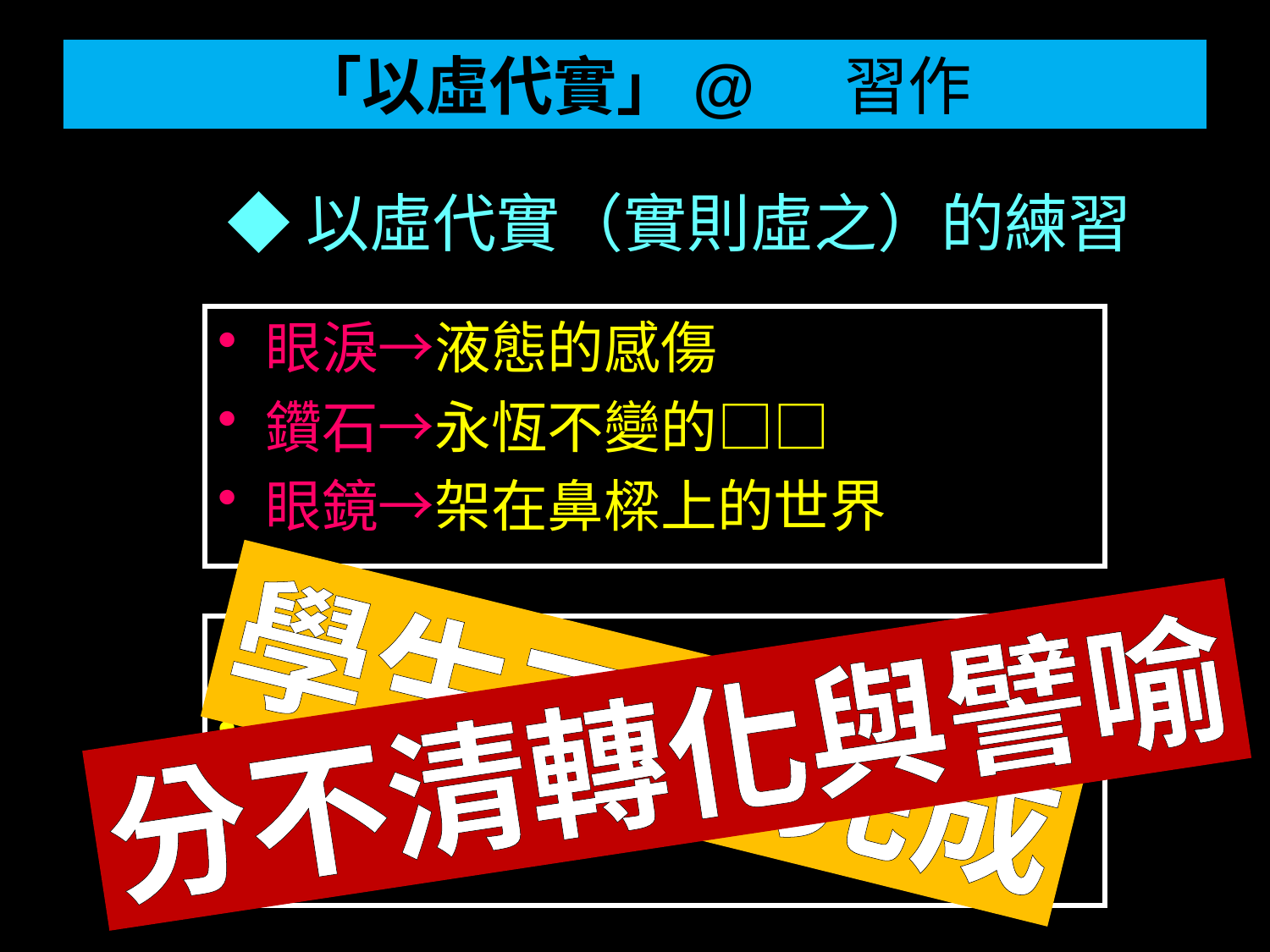

「以虛代實」@  習作
# ◆以虛代實（實則虛之）的練習
眼淚→液態的感傷
鑽石→永恆不變的□□
眼鏡→架在鼻樑上的世界
■自學練習：
河流→
蝴蝶→

學生不易完成
分不清轉化與譬喻